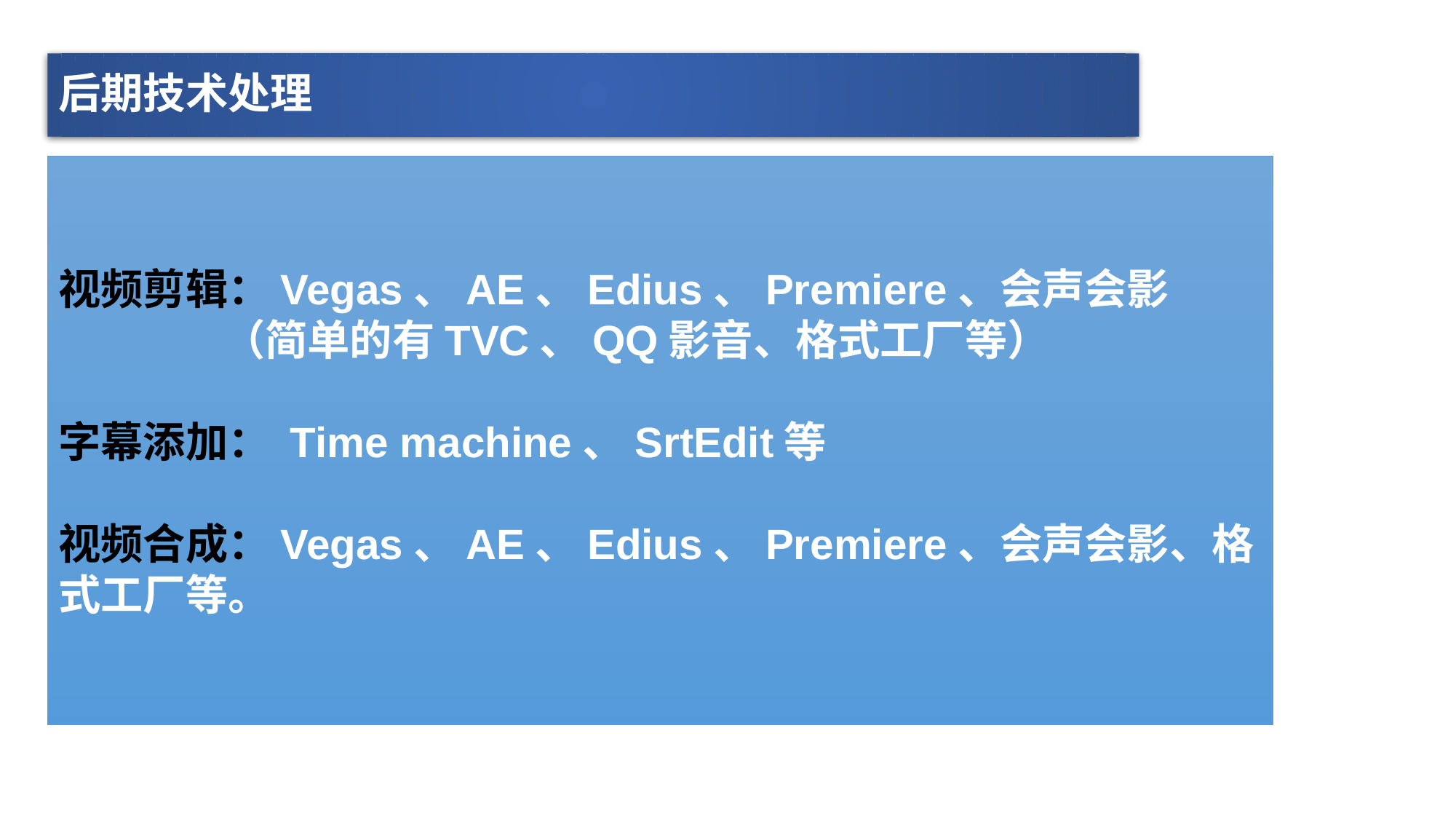

后期技术处理
视频剪辑：Vegas、AE、Edius、Premiere、会声会影
                （简单的有TVC、QQ影音、格式工厂等）

字幕添加： Time machine、SrtEdit等

视频合成：Vegas、AE、Edius、Premiere、会声会影、格式工厂等。